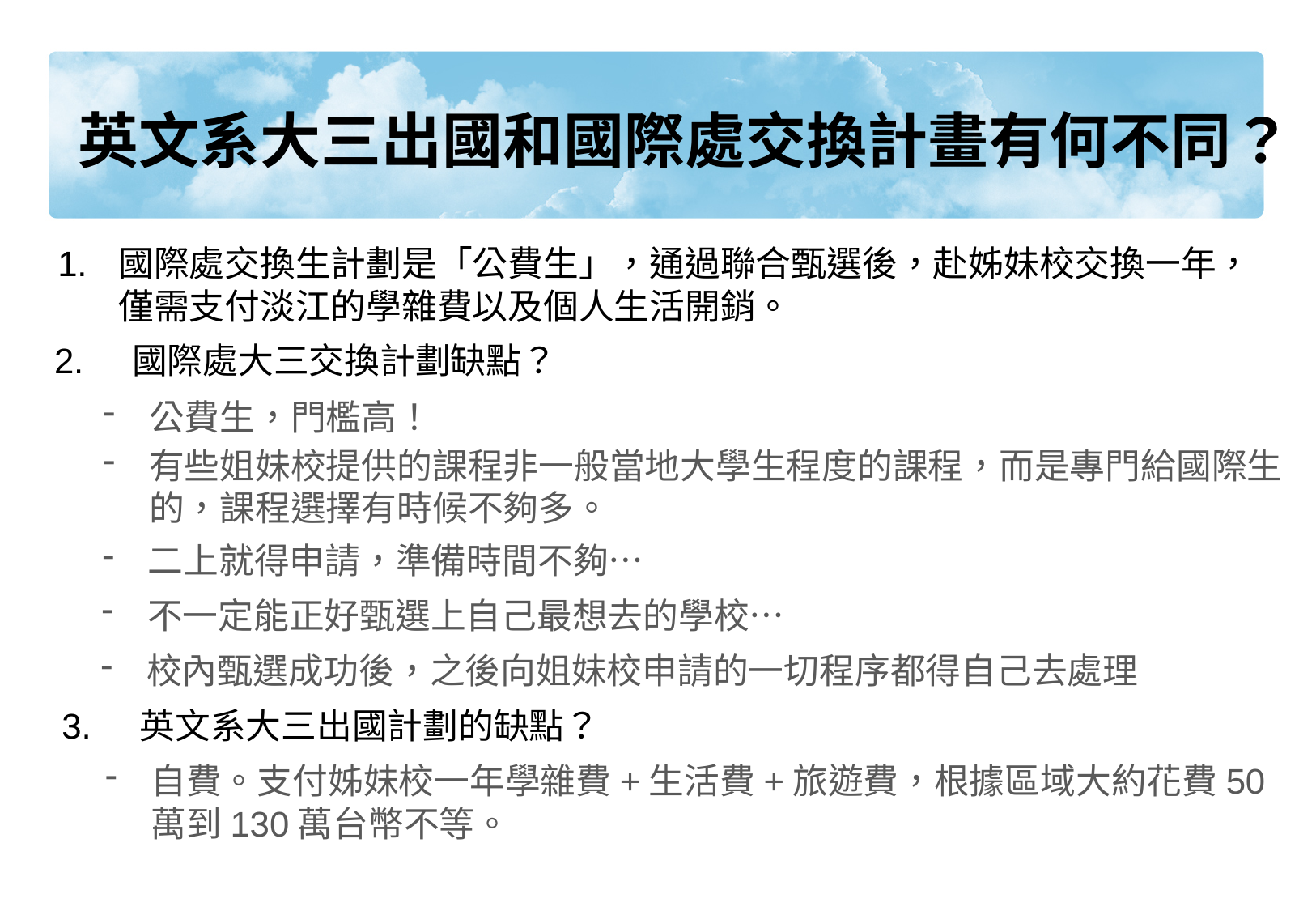

# 英文系大三出國和國際處交換計畫有何不同？
國際處交換生計劃是「公費生」，通過聯合甄選後，赴姊妹校交換一年，僅需支付淡江的學雜費以及個人生活開銷。
2.    國際處大三交換計劃缺點？
公費生，門檻高！
有些姐妹校提供的課程非一般當地大學生程度的課程，而是專門給國際生的，課程選擇有時候不夠多。

二上就得申請，準備時間不夠…
不一定能正好甄選上自己最想去的學校…
校內甄選成功後，之後向姐妹校申請的一切程序都得自己去處理
3.    英文系大三出國計劃的缺點？
自費。支付姊妹校一年學雜費+生活費+旅遊費，根據區域大約花費50萬到130萬台幣不等。